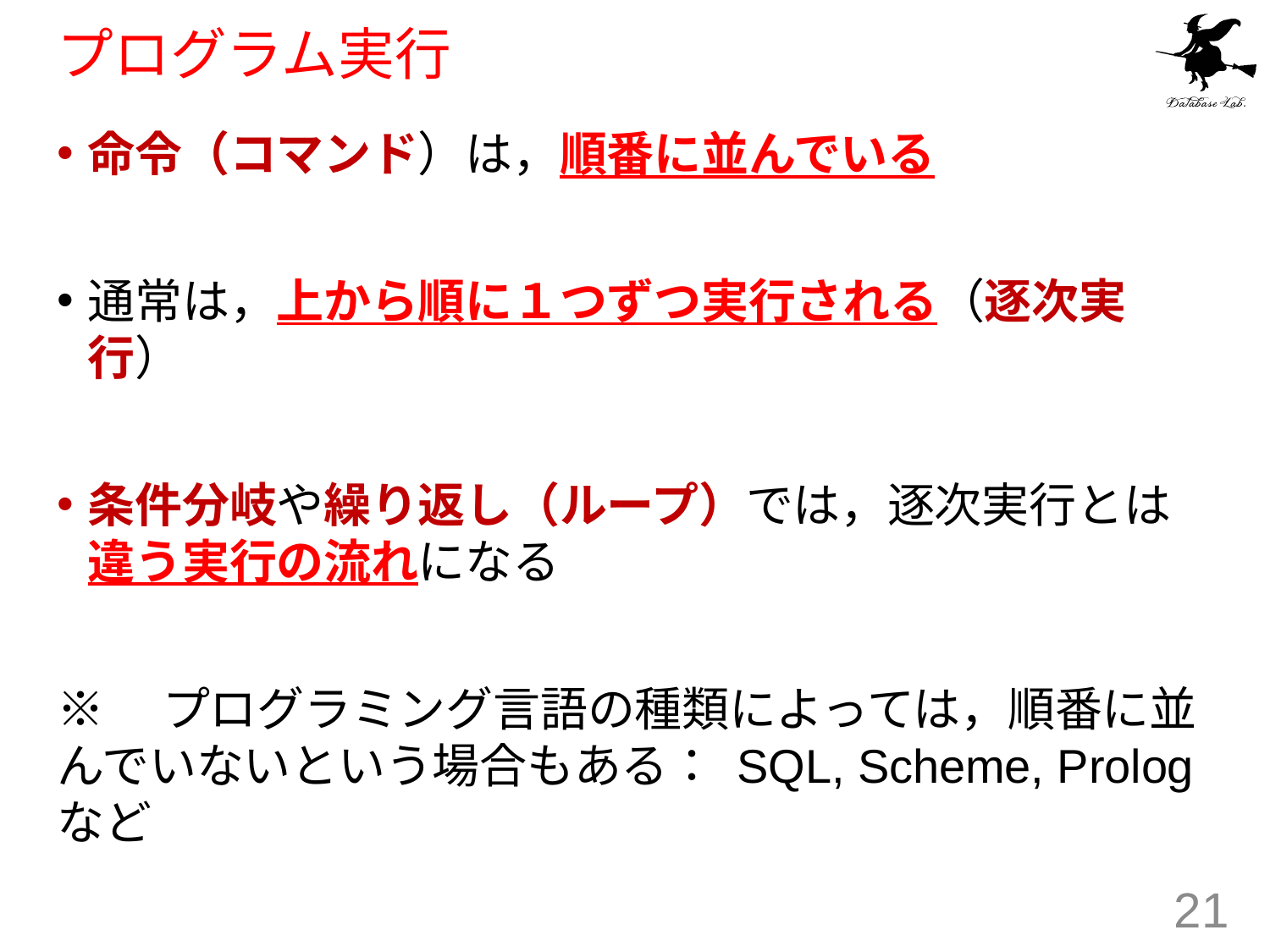

# プログラム実行
命令（コマンド）は，順番に並んでいる

通常は，上から順に１つずつ実行される（逐次実行）

条件分岐や繰り返し（ループ）では，逐次実行とは違う実行の流れになる

※　プログラミング言語の種類によっては，順番に並んでいないという場合もある： SQL, Scheme, Prolog など

21